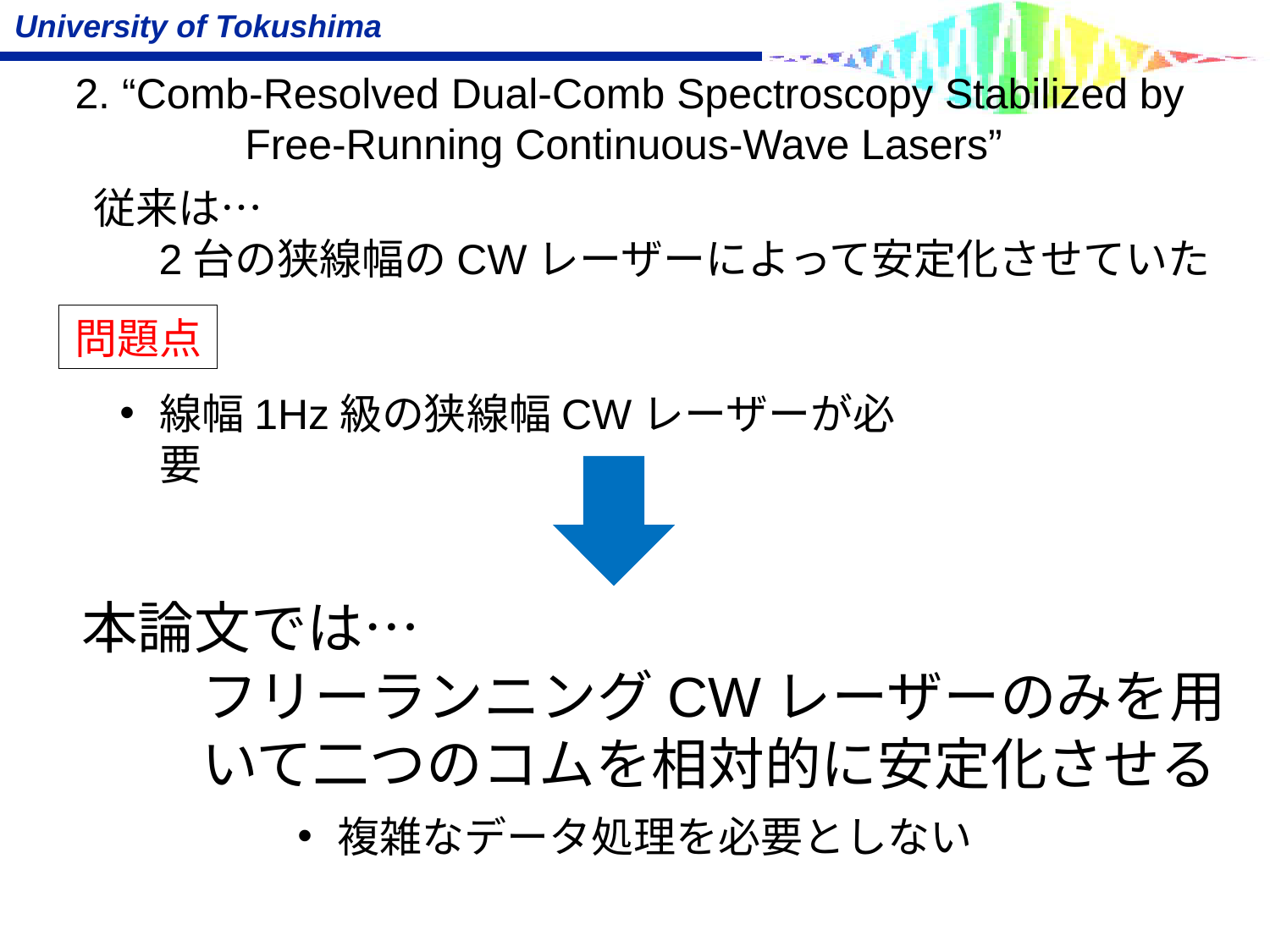

2. “Comb-Resolved Dual-Comb Spectroscopy Stabilized by Free-Running Continuous-Wave Lasers”
従来は…
2台の狭線幅のCWレーザーによって安定化させていた
問題点
線幅1Hz級の狭線幅CWレーザーが必要

本論文では…
フリーランニングCWレーザーのみを用いて二つのコムを相対的に安定化させる
複雑なデータ処理を必要としない